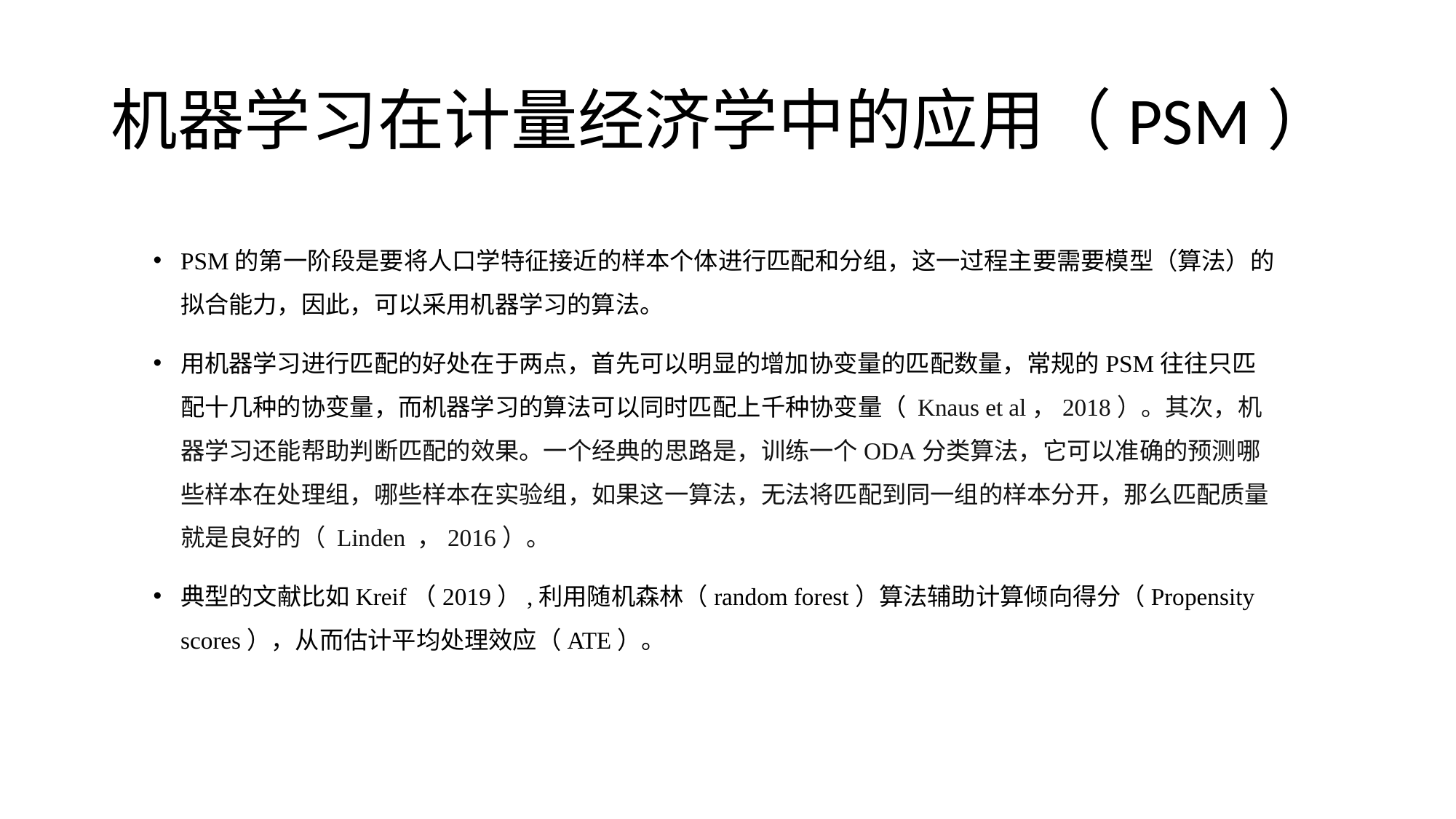

# 机器学习在计量经济学中的应用（PSM）
PSM的第一阶段是要将人口学特征接近的样本个体进行匹配和分组，这一过程主要需要模型（算法）的拟合能力，因此，可以采用机器学习的算法。
用机器学习进行匹配的好处在于两点，首先可以明显的增加协变量的匹配数量，常规的PSM往往只匹配十几种的协变量，而机器学习的算法可以同时匹配上千种协变量（ Knaus et al，2018）。其次，机器学习还能帮助判断匹配的效果。一个经典的思路是，训练一个ODA分类算法，它可以准确的预测哪些样本在处理组，哪些样本在实验组，如果这一算法，无法将匹配到同一组的样本分开，那么匹配质量就是良好的（ Linden ，2016）。
典型的文献比如Kreif（2019）,利用随机森林（random forest）算法辅助计算倾向得分（Propensity scores），从而估计平均处理效应（ATE）。